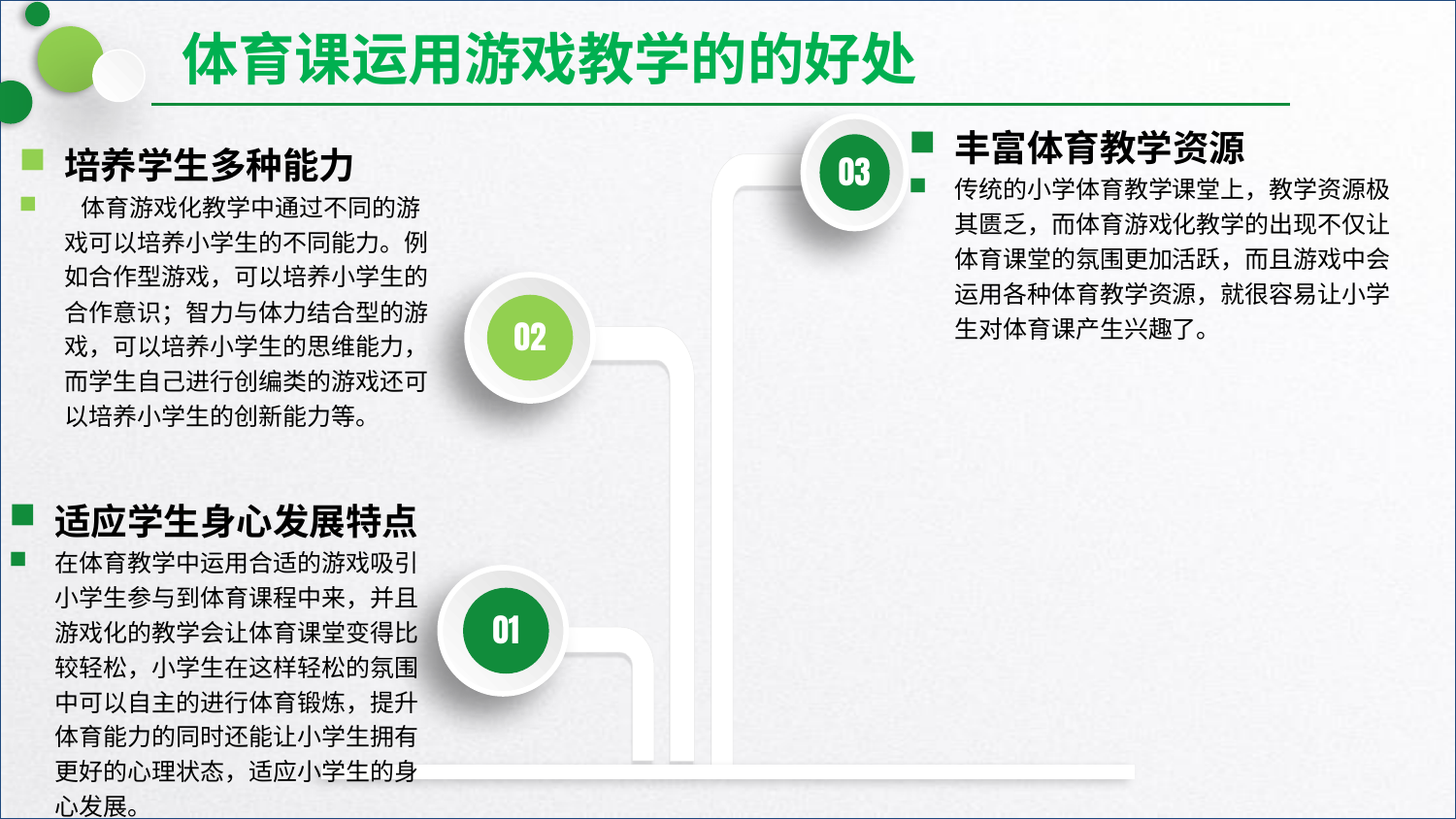

体育课运用游戏教学的的好处

03
丰富体育教学资源
传统的小学体育教学课堂上，教学资源极其匮乏，而体育游戏化教学的出现不仅让体育课堂的氛围更加活跃，而且游戏中会运用各种体育教学资源，就很容易让小学生对体育课产生兴趣了。

培养学生多种能力
  体育游戏化教学中通过不同的游戏可以培养小学生的不同能力。例如合作型游戏，可以培养小学生的合作意识；智力与体力结合型的游戏，可以培养小学生的思维能力，而学生自己进行创编类的游戏还可以培养小学生的创新能力等。

02

适应学生身心发展特点
在体育教学中运用合适的游戏吸引小学生参与到体育课程中来，并且游戏化的教学会让体育课堂变得比较轻松，小学生在这样轻松的氛围中可以自主的进行体育锻炼，提升体育能力的同时还能让小学生拥有更好的心理状态，适应小学生的身心发展。

01